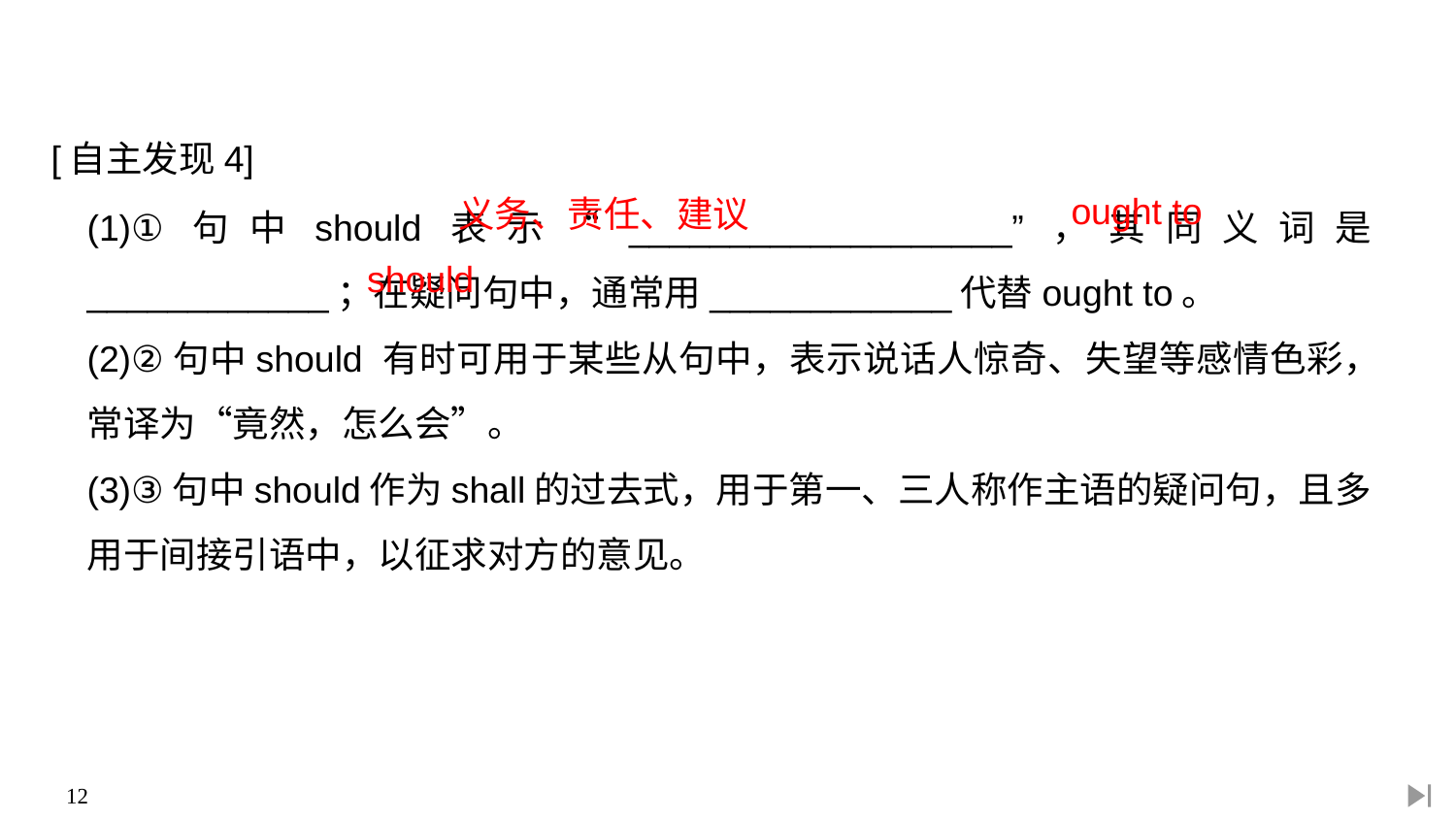

[自主发现4]
(1)①句中should表示“___________________”，其同义词是____________；在疑问句中，通常用____________代替ought to。
(2)②句中should 有时可用于某些从句中，表示说话人惊奇、失望等感情色彩，常译为“竟然，怎么会”。
(3)③句中should作为shall的过去式，用于第一、三人称作主语的疑问句，且多用于间接引语中，以征求对方的意见。
ought to
义务、责任、建议
should